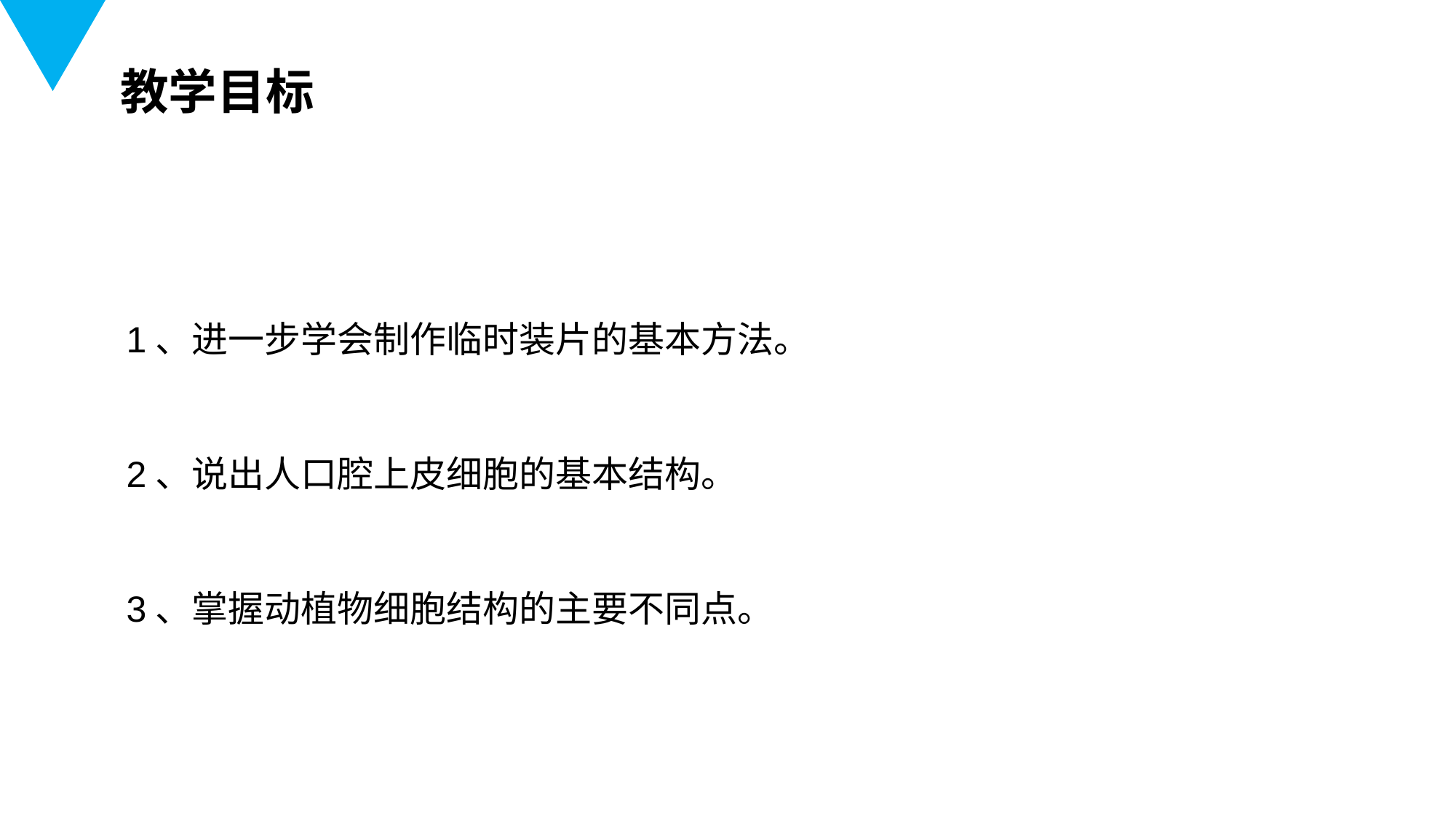

教学目标
1、进一步学会制作临时装片的基本方法。
2、说出人口腔上皮细胞的基本结构。
3、掌握动植物细胞结构的主要不同点。